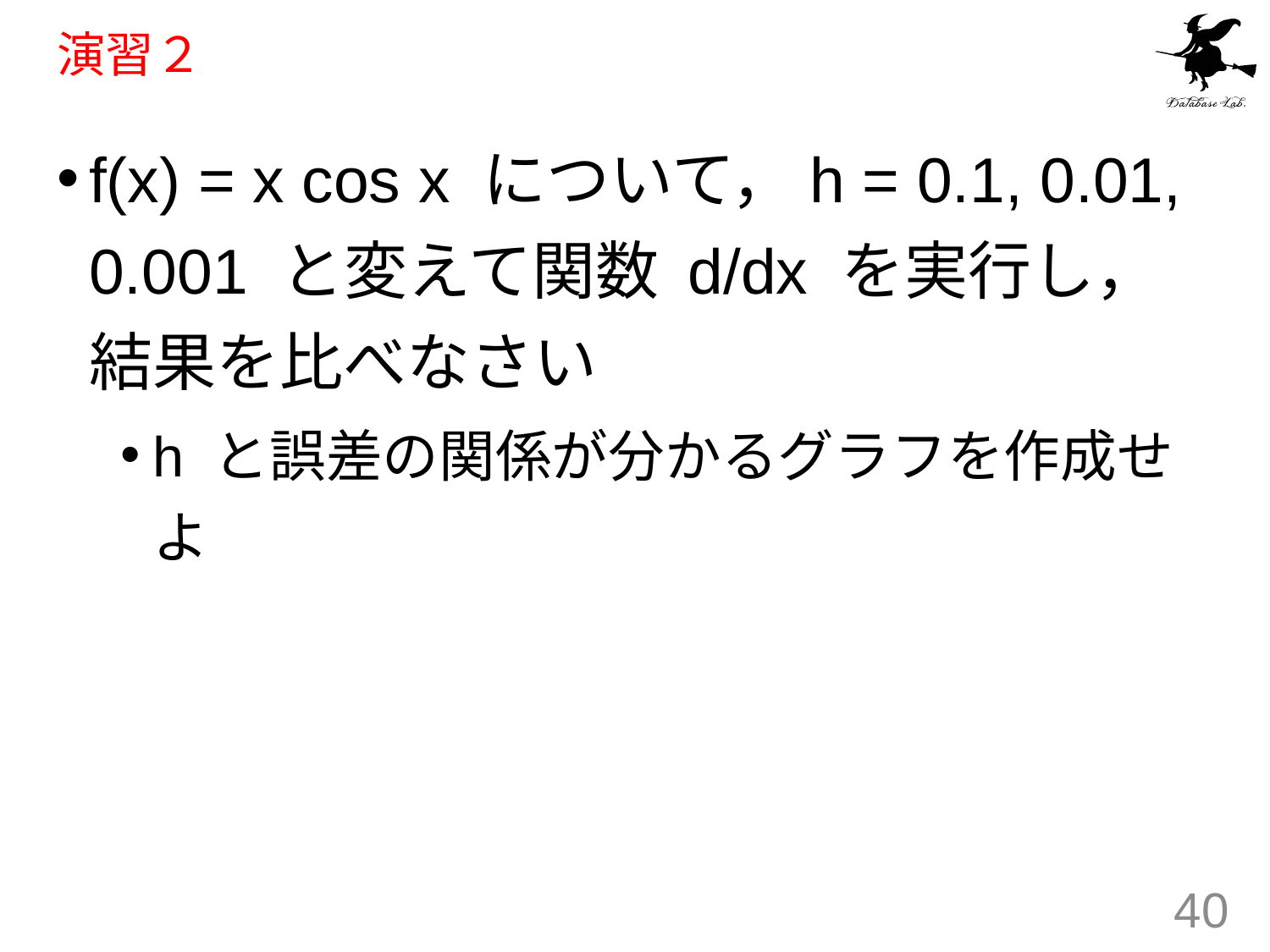

# 演習２
f(x) = x cos x について，h = 0.1, 0.01, 0.001 と変えて関数 d/dx を実行し，結果を比べなさい
h と誤差の関係が分かるグラフを作成せよ
40